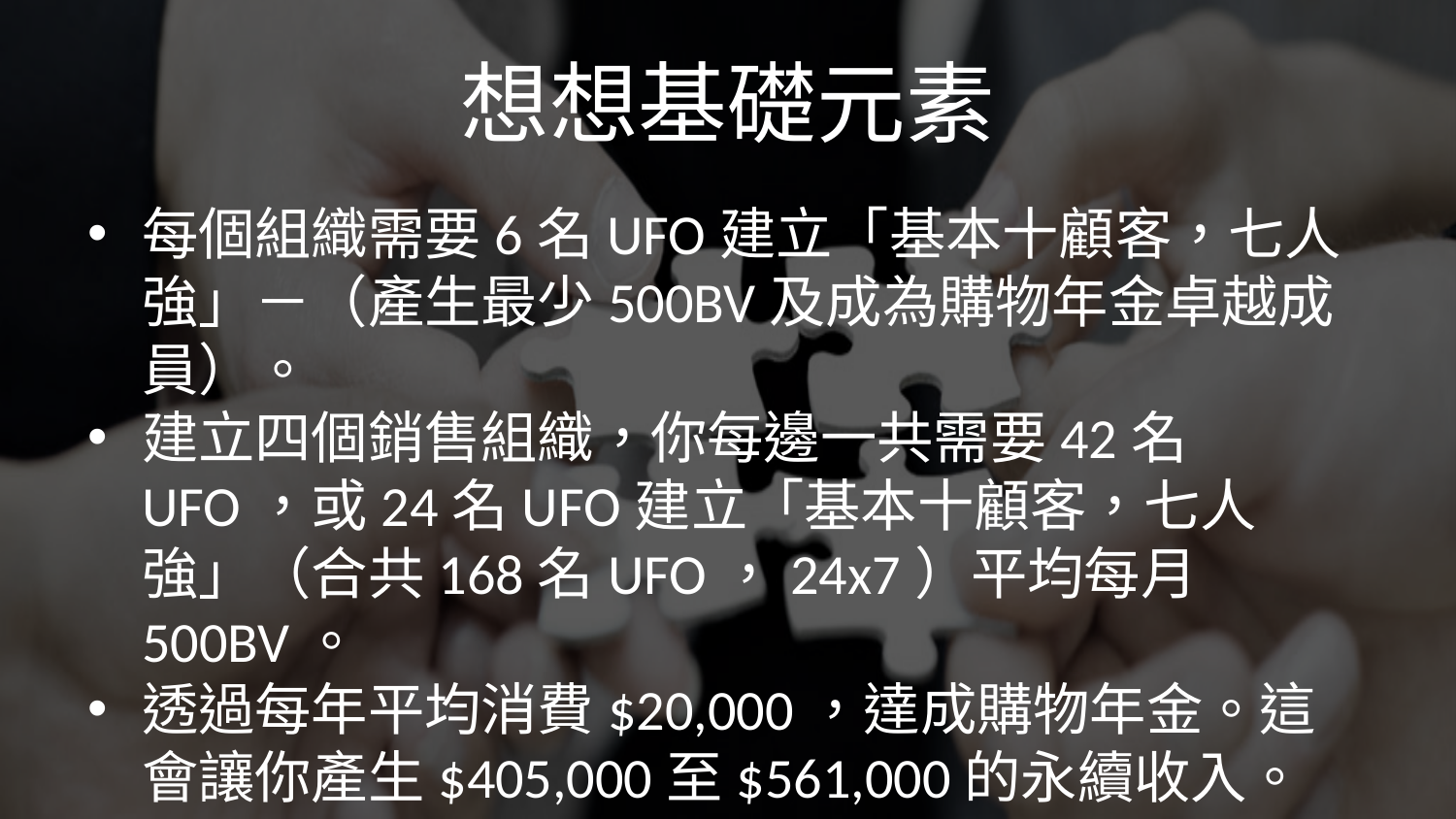

想想基礎元素
每個組織需要6名UFO建立「基本十顧客，七人強」－（產生最少500BV及成為購物年金卓越成員）。
建立四個銷售組織，你每邊一共需要42名UFO，或24名UFO建立「基本十顧客，七人強」（合共168名UFO，24x7）平均每月500BV。
透過每年平均消費$20,000，達成購物年金。這會讓你產生$405,000至$561,000的永續收入。